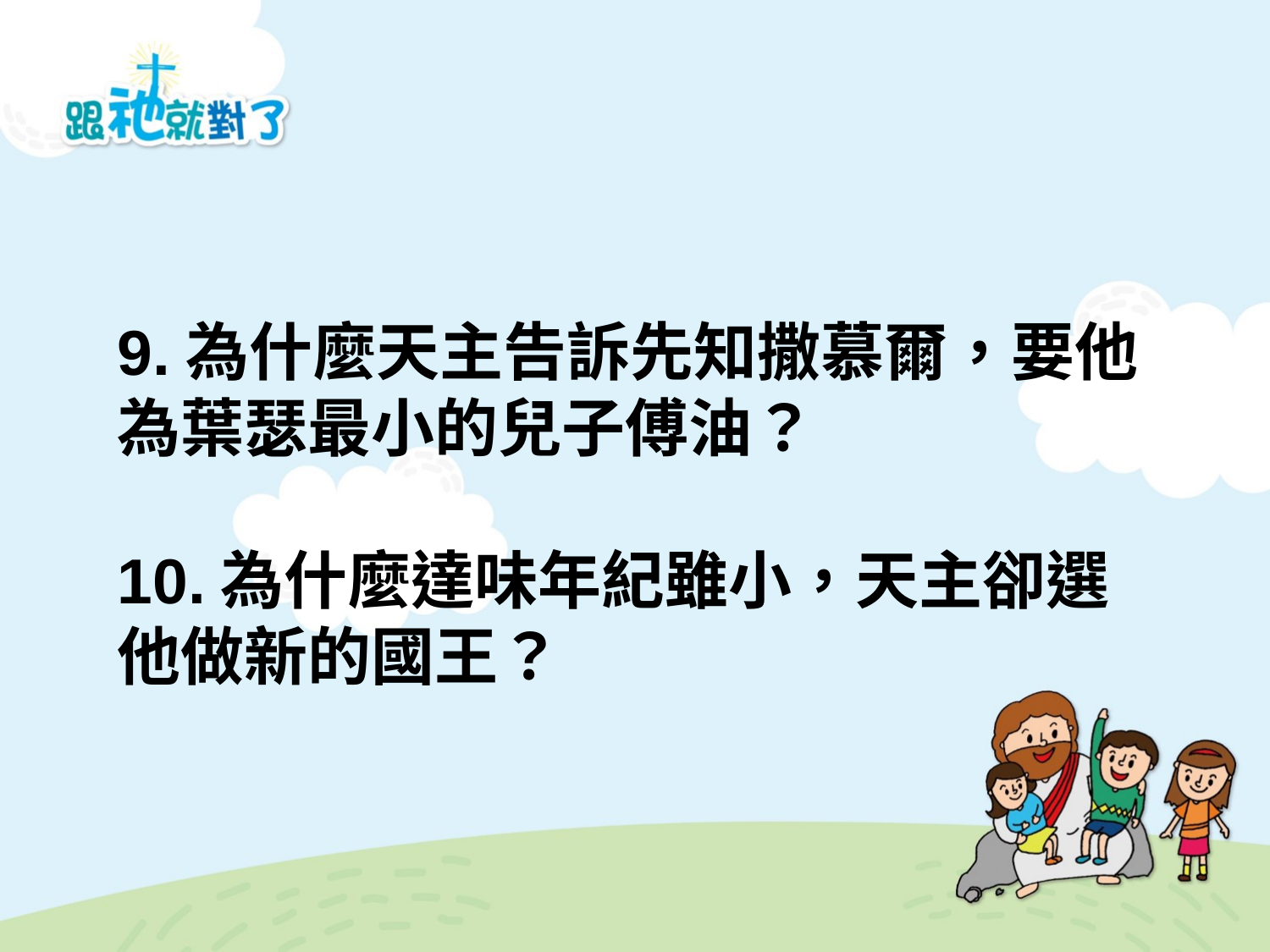

9.為什麼天主告訴先知撒慕爾，要他為葉瑟最小的兒子傅油？

10.為什麼達味年紀雖小，天主卻選他做新的國王？